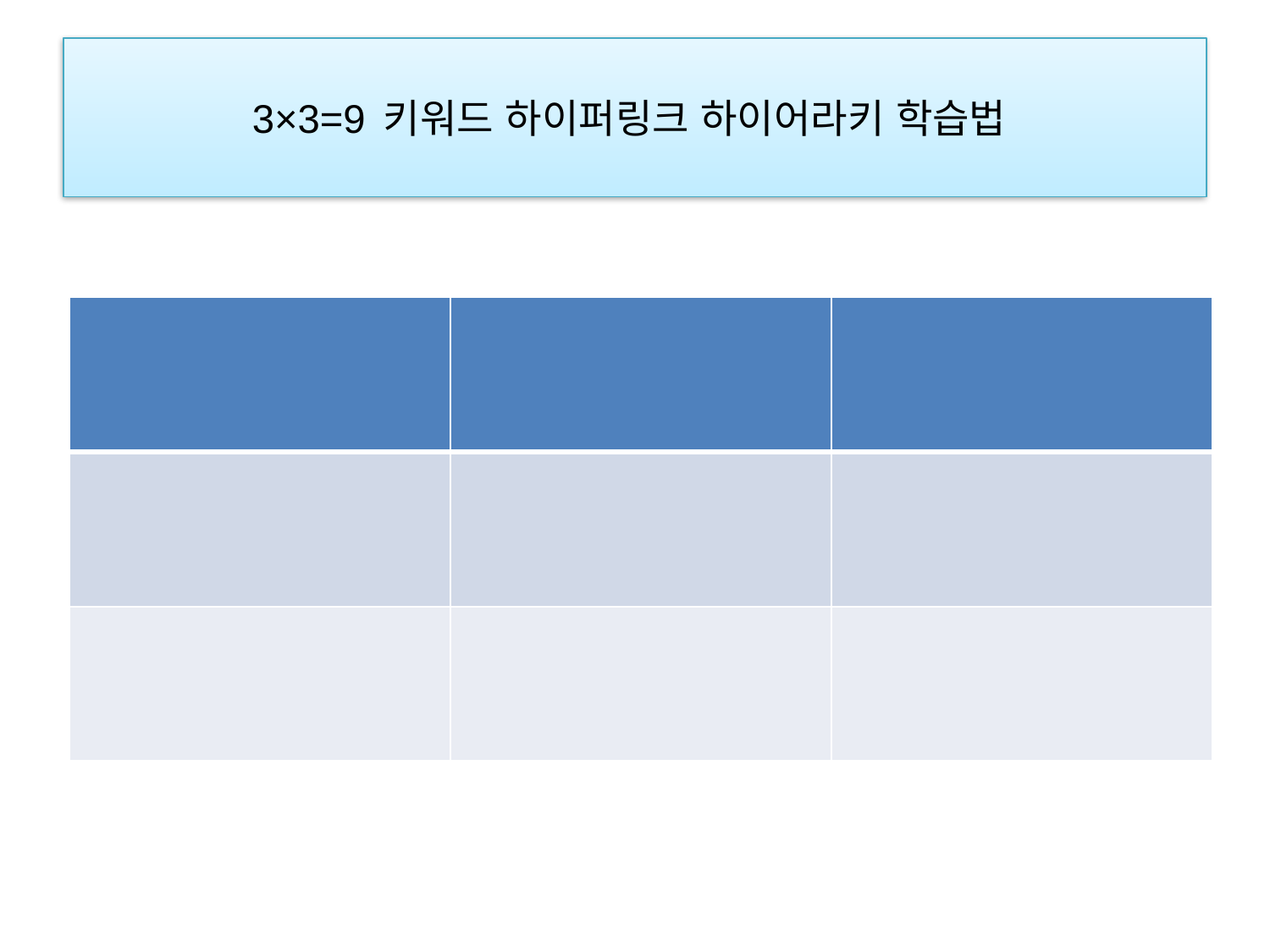

# 3×3=9 키워드 하이퍼링크 하이어라키 학습법
|  |  |  |
| --- | --- | --- |
|  |  |  |
|  |  |  |